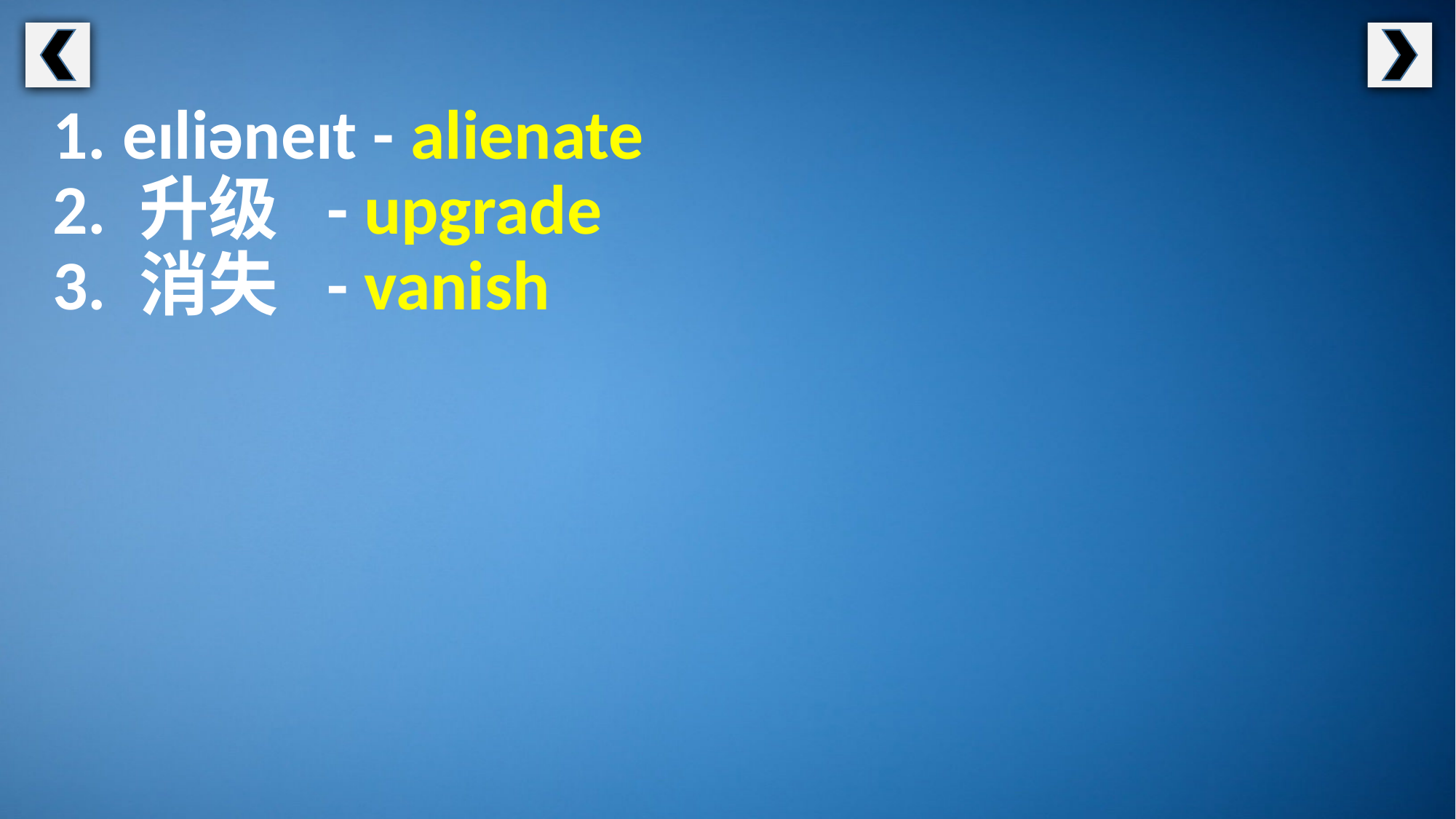

1. eɪliəneɪt - alienate
2. 升级  - upgrade
3. 消失  - vanish